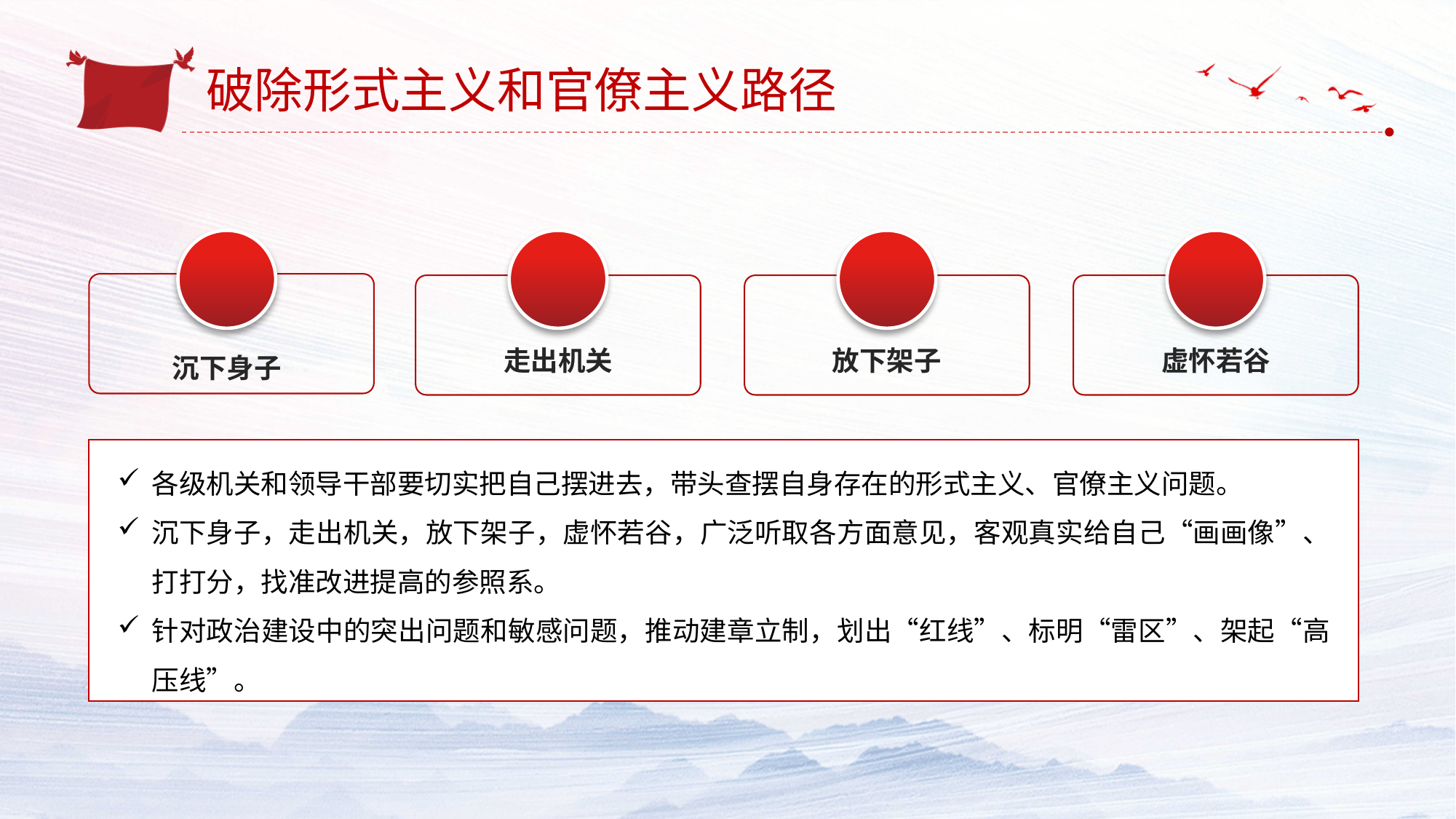

破除形式主义和官僚主义路径

沉下身子

走出机关

放下架子

虚怀若谷

各级机关和领导干部要切实把自己摆进去，带头查摆自身存在的形式主义、官僚主义问题。
沉下身子，走出机关，放下架子，虚怀若谷，广泛听取各方面意见，客观真实给自己“画画像”、打打分，找准改进提高的参照系。
针对政治建设中的突出问题和敏感问题，推动建章立制，划出“红线”、标明“雷区”、架起“高压线”。